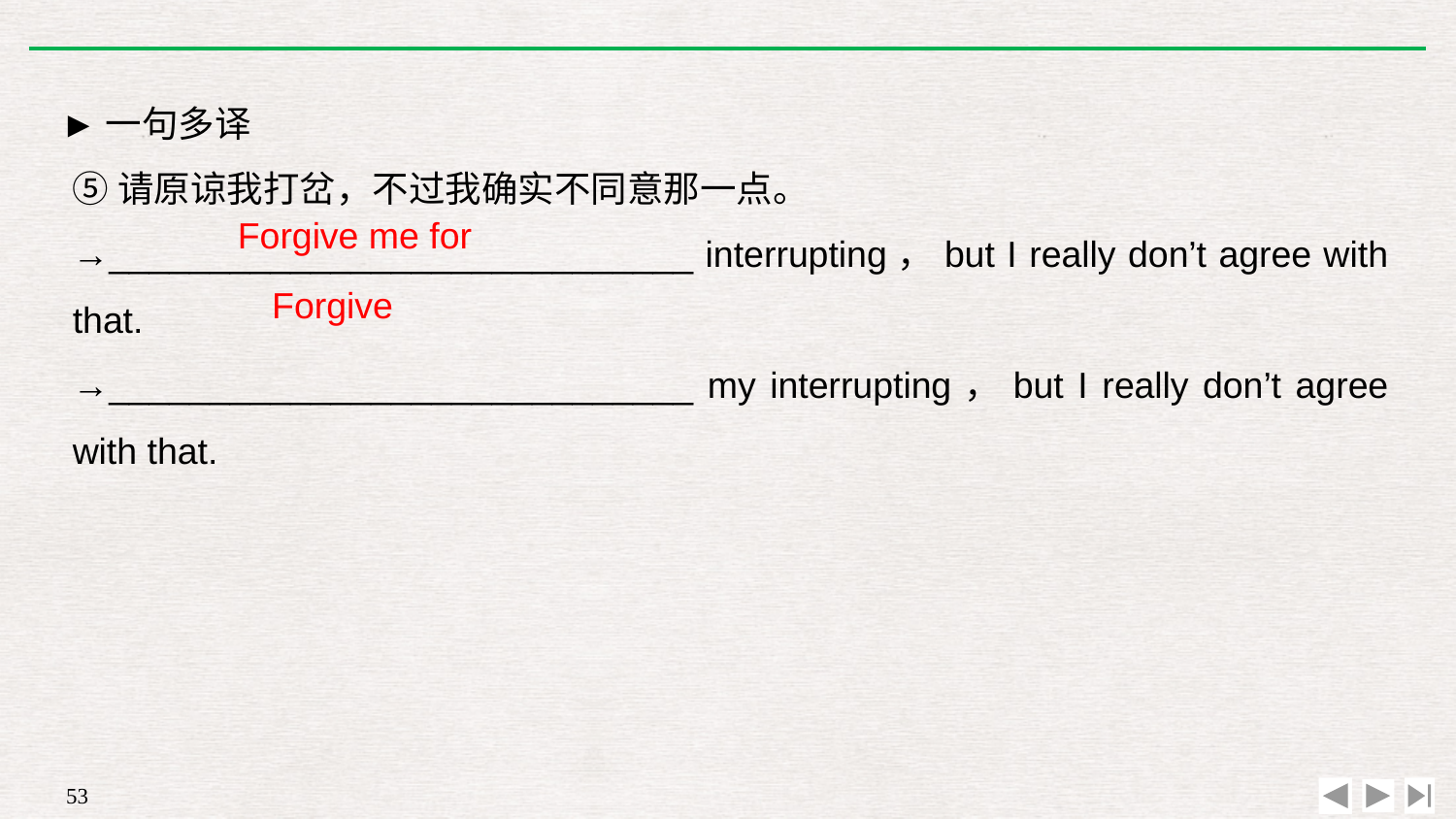

►一句多译
⑤请原谅我打岔，不过我确实不同意那一点。
→_____________________________ interrupting，but I really don’t agree with that.
→_____________________________ my interrupting，but I really don’t agree with that.
Forgive me for
Forgive